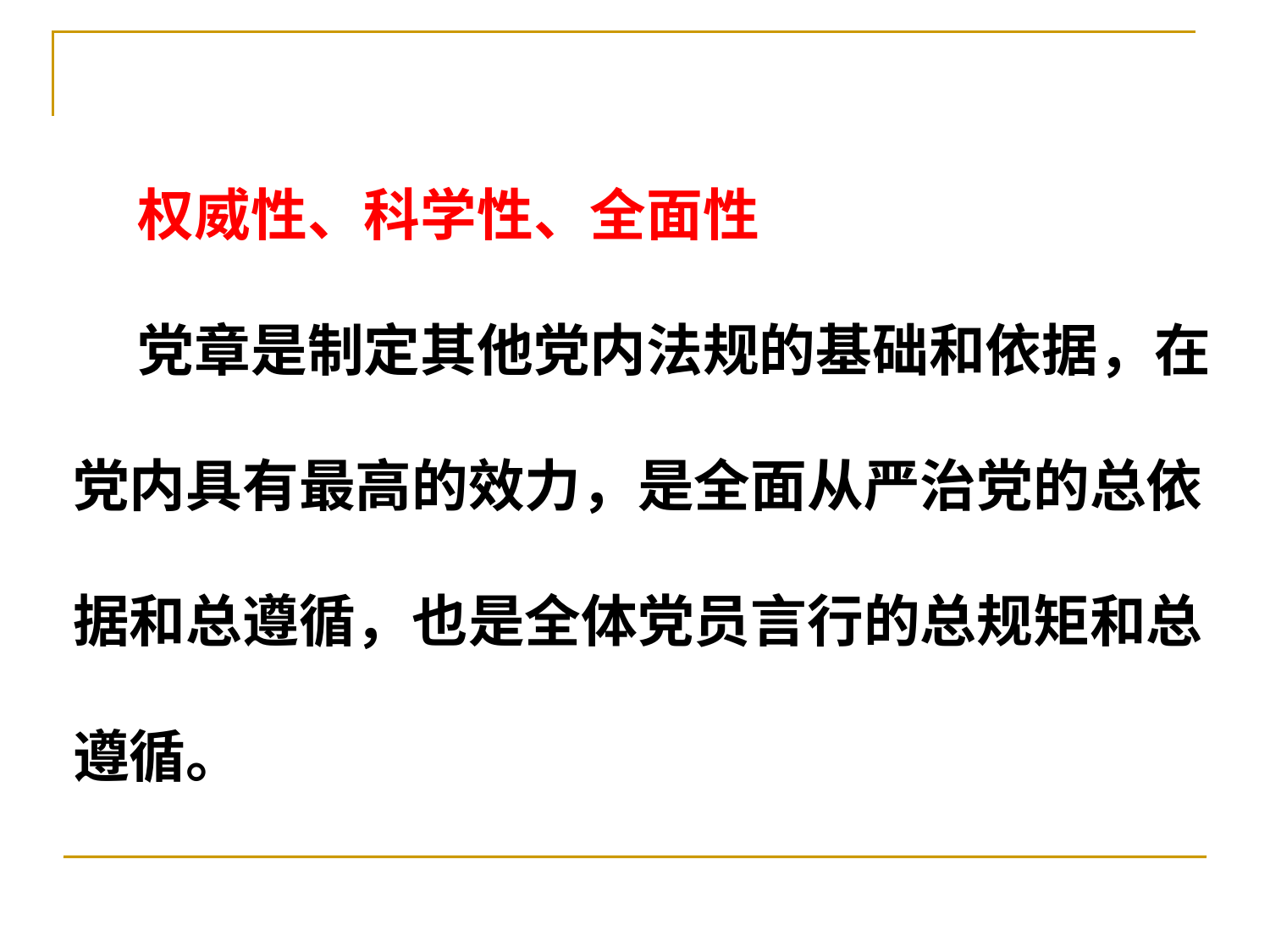

权威性、科学性、全面性
    党章是制定其他党内法规的基础和依据，在党内具有最高的效力，是全面从严治党的总依据和总遵循，也是全体党员言行的总规矩和总遵循。